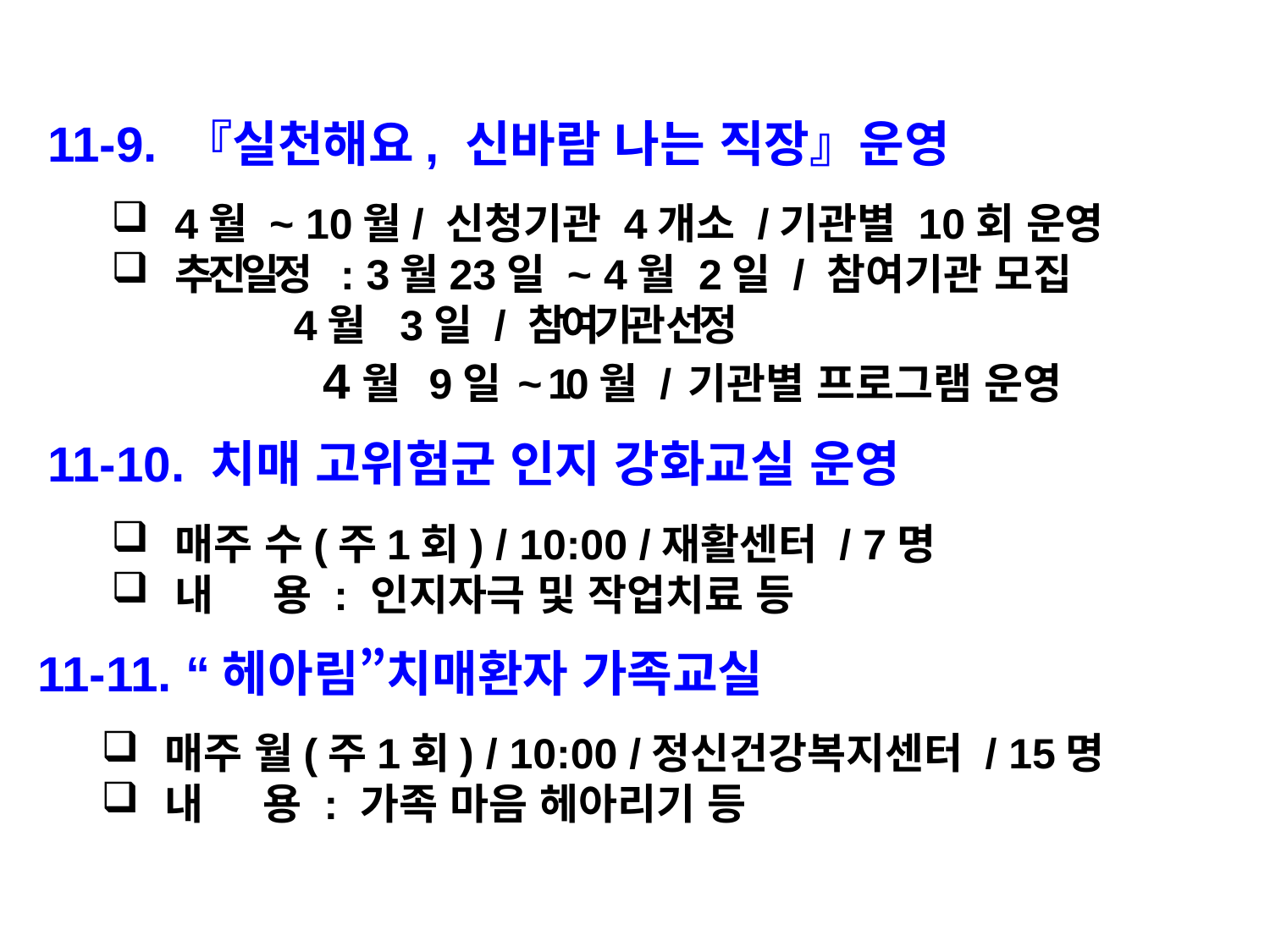

11-9. 『실천해요, 신바람 나는 직장』운영
4월 ~ 10월/ 신청기관 4개소 /기관별 10회 운영
추진일정  : 3월23일 ~ 4월 2일 / 참여기관 모집
                                         4월    3일  /  참여기관 선정
                    4월   9일 ~  10월  / 기관별 프로그램 운영

11-10. 치매 고위험군 인지 강화교실 운영
매주 수(주1회) / 10:00 /재활센터 / 7명
내     용 : 인지자극 및 작업치료 등

11-11. “헤아림”치매환자 가족교실
매주 월(주1회) / 10:00 /정신건강복지센터 / 15명
내     용 : 가족 마음 헤아리기 등